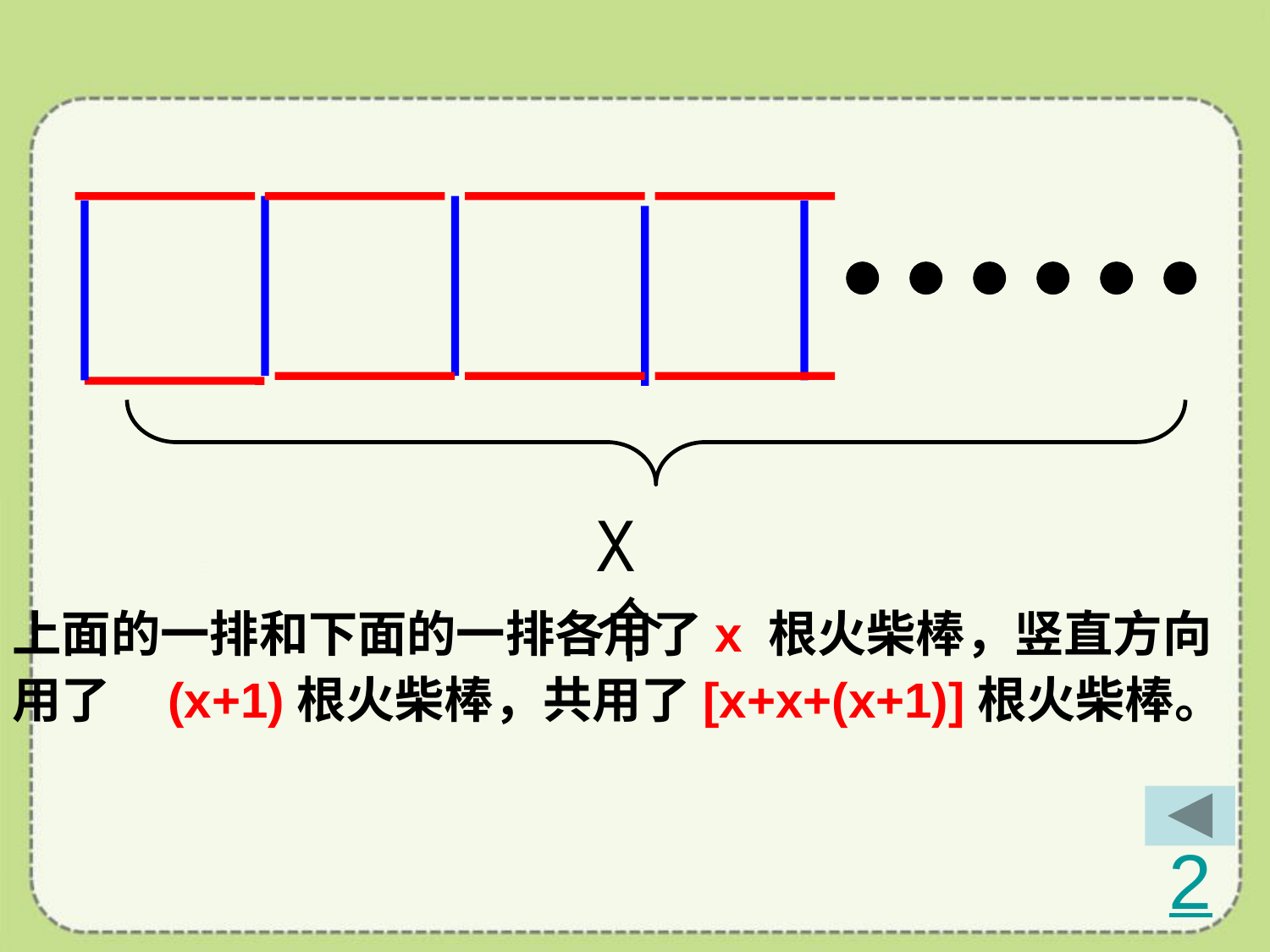

X个
上面的一排和下面的一排各用了x 根火柴棒，竖直方向用了    (x+1)根火柴棒，共用了[x+x+(x+1)]根火柴棒。

2